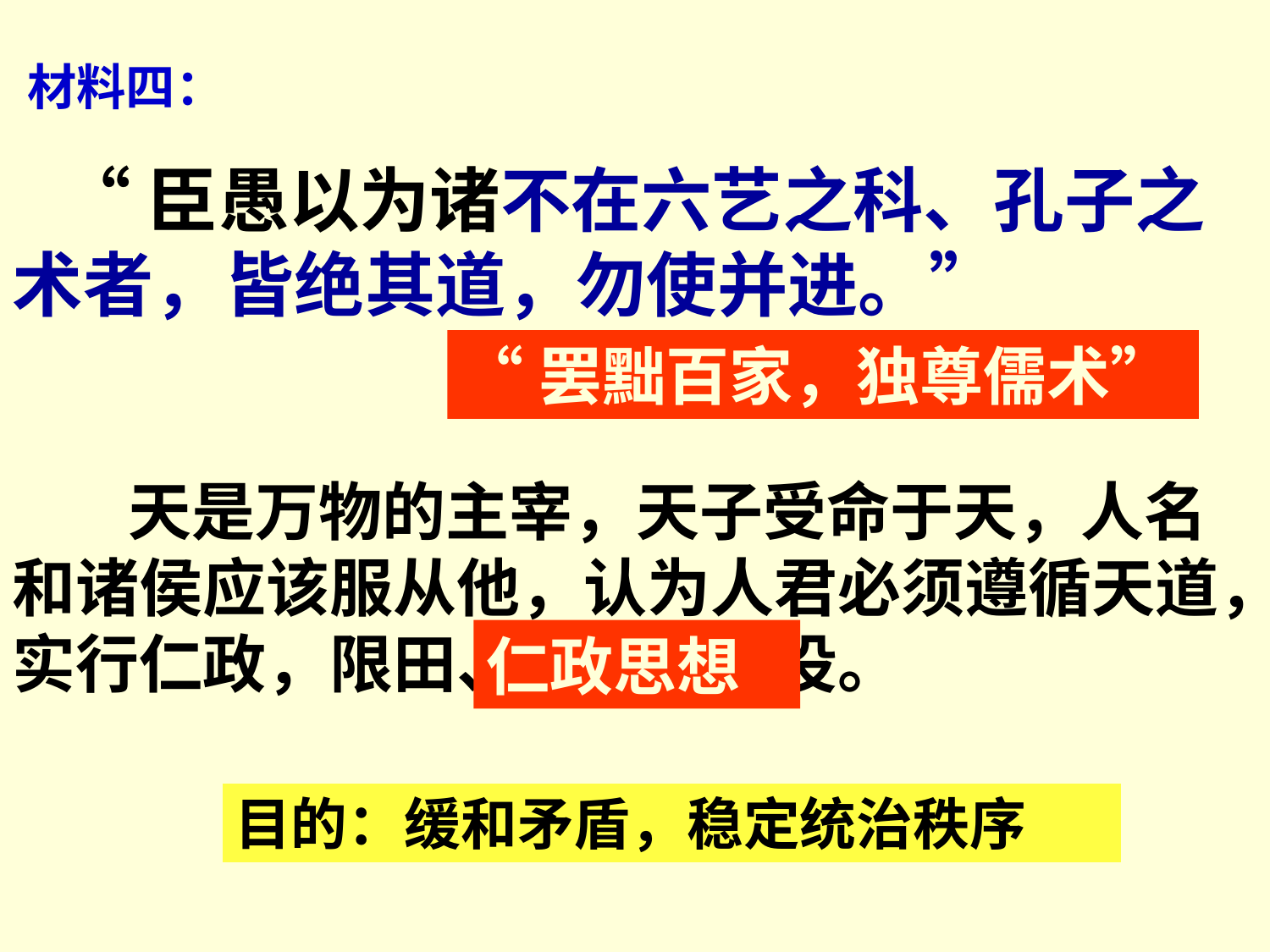

材料四：

   “臣愚以为诸不在六艺之科、孔子之术者，皆绝其道，勿使并进。”
“罢黜百家，独尊儒术”
       天是万物的主宰，天子受命于天，人名和诸侯应该服从他，认为人君必须遵循天道，实行仁政，限田、薄敛、省役。

仁政思想
目的：缓和矛盾，稳定统治秩序